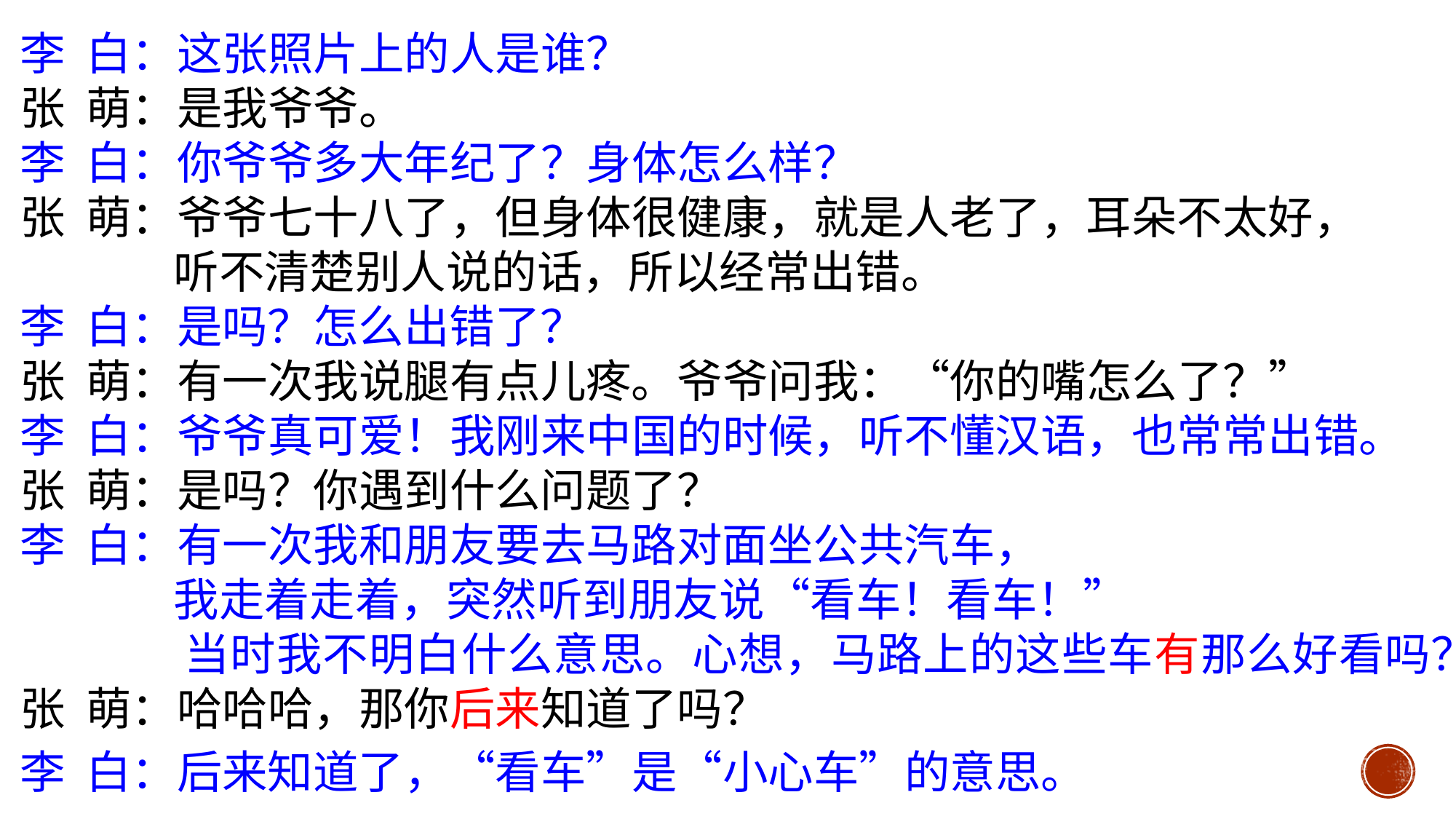

李  白：这张照片上的人是谁？
张  萌：是我爷爷。
李  白：你爷爷多大年纪了？身体怎么样？
张  萌：爷爷七十八了，但身体很健康，就是人老了，耳朵不太好，
              听不清楚别人说的话，所以经常出错。
李  白：是吗？怎么出错了？
张  萌：有一次我说腿有点儿疼。爷爷问我：“你的嘴怎么了？”
李  白：爷爷真可爱！我刚来中国的时候，听不懂汉语，也常常出错。
张  萌：是吗？你遇到什么问题了？
李  白：有一次我和朋友要去马路对面坐公共汽车，
              我走着走着，突然听到朋友说“看车！看车！”
              当时我不明白什么意思。心想，马路上的这些车有那么好看吗？
张  萌：哈哈哈，那你后来知道了吗？
李  白：后来知道了，“看车”是“小心车”的意思。